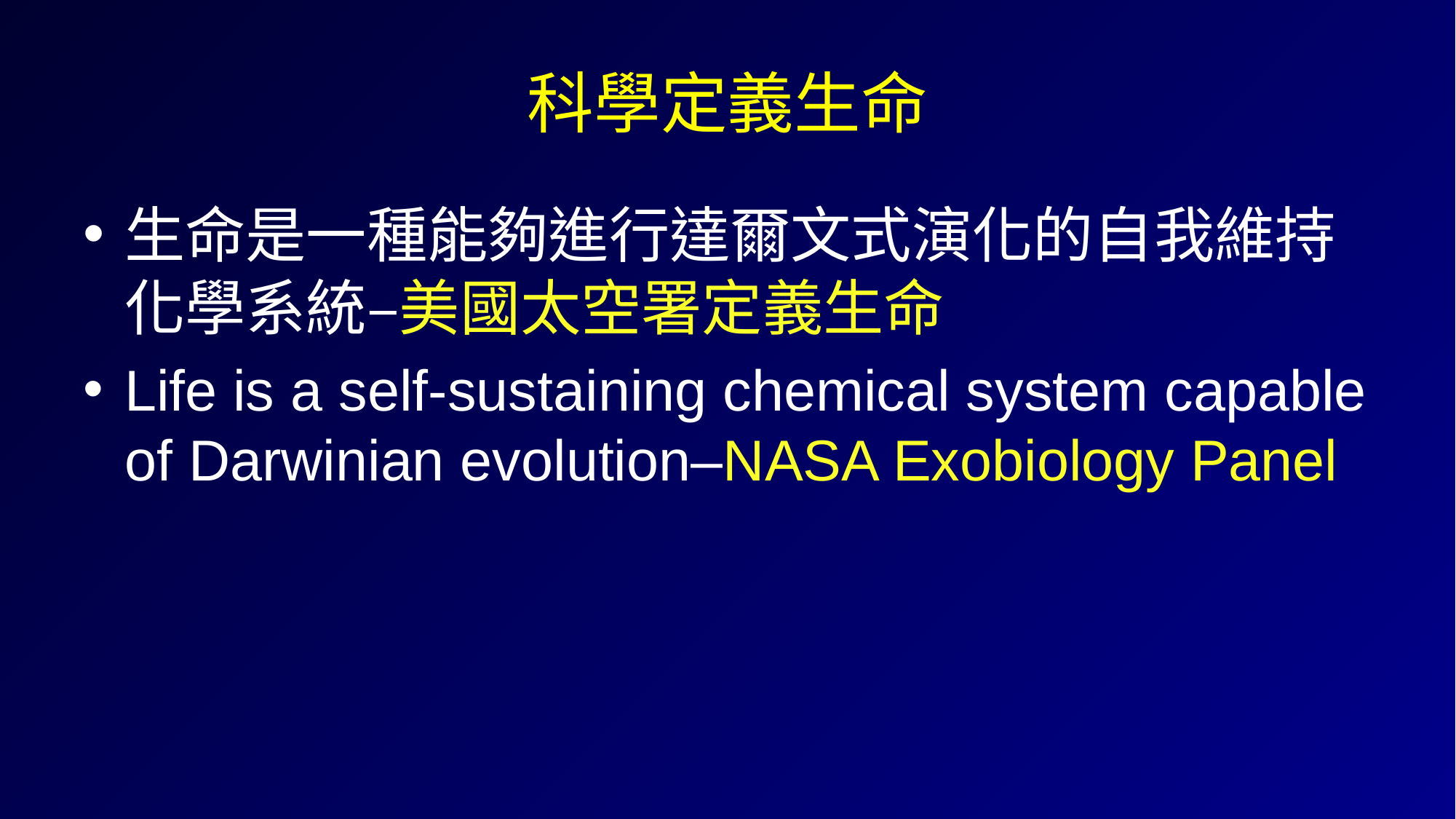

# 科學定義生命
生命是一種能夠進行達爾文式演化的自我維持化學系統–美國太空署定義生命
Life is a self-sustaining chemical system capable of Darwinian evolution–NASA Exobiology Panel